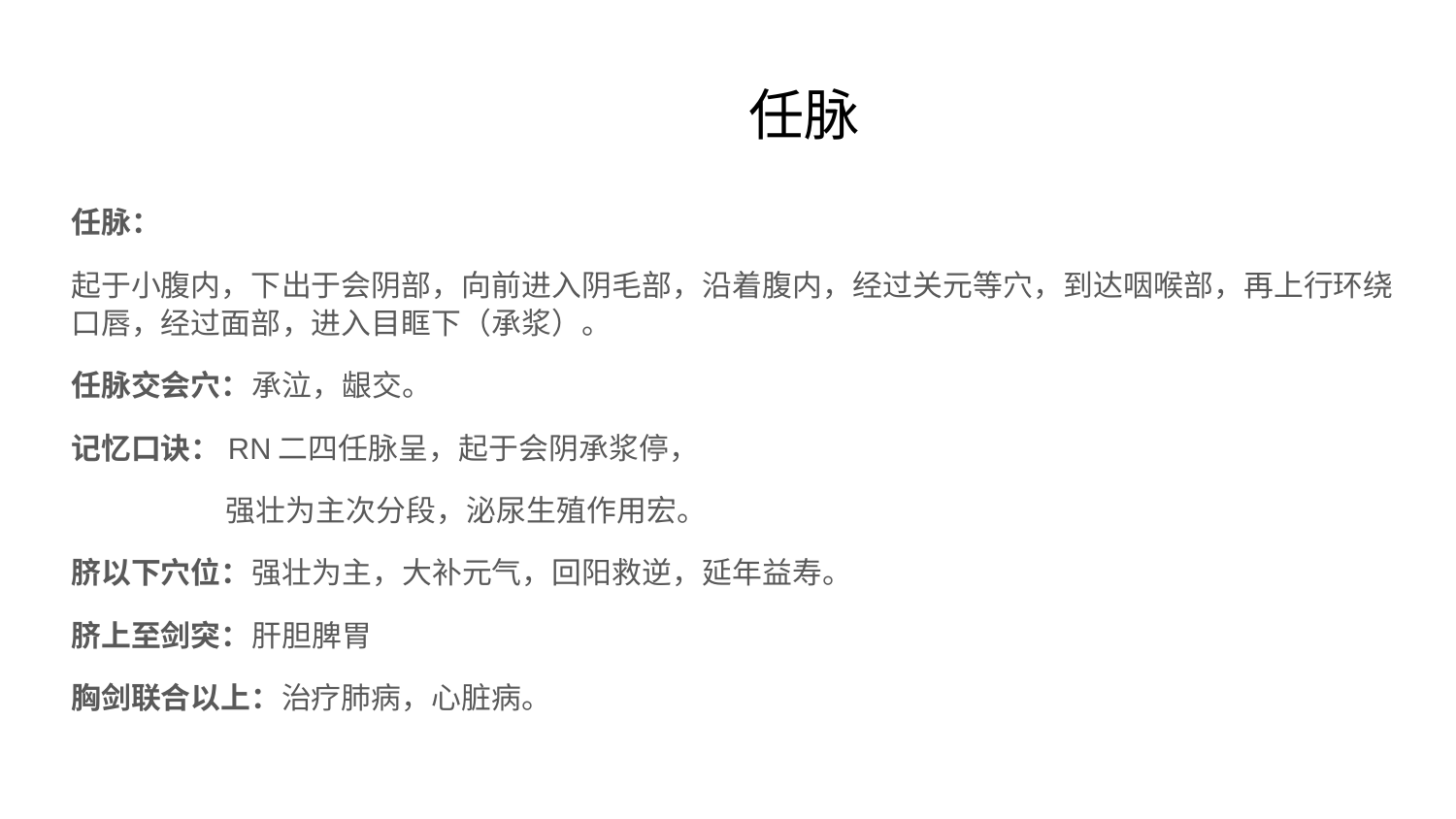

# 任脉
任脉：
起于小腹内，下出于会阴部，向前进入阴毛部，沿着腹内，经过关元等穴，到达咽喉部，再上行环绕口唇，经过面部，进入目眶下（承浆）。
任脉交会穴：承泣，龈交。
记忆口诀：RN二四任脉呈，起于会阴承浆停，
                  强壮为主次分段，泌尿生殖作用宏。
脐以下穴位：强壮为主，大补元气，回阳救逆，延年益寿。
脐上至剑突：肝胆脾胃
胸剑联合以上：治疗肺病，心脏病。